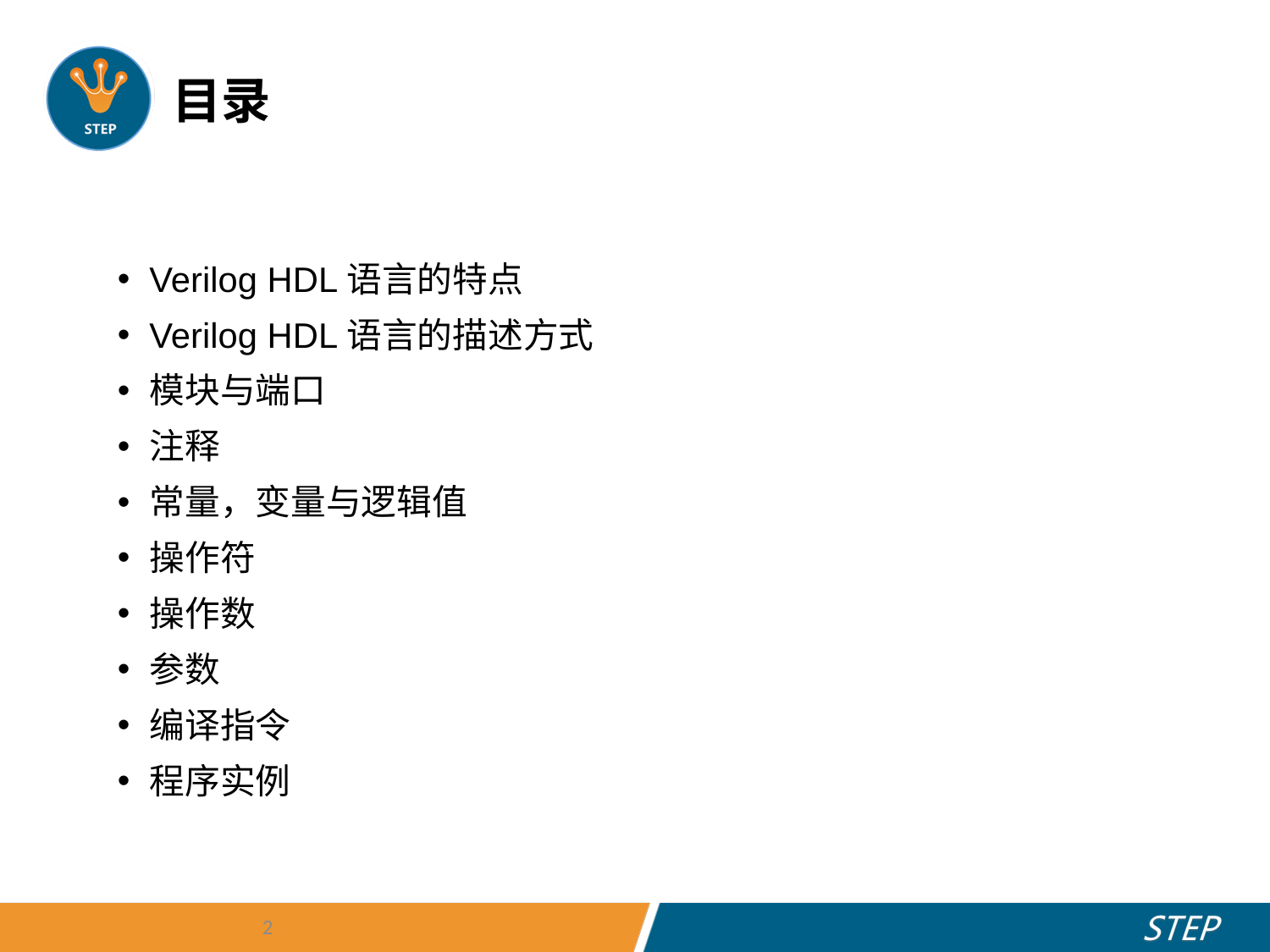

# 目录
Verilog HDL语言的特点
Verilog HDL语言的描述方式
模块与端口
注释
常量，变量与逻辑值
操作符
操作数
参数
编译指令
程序实例

2